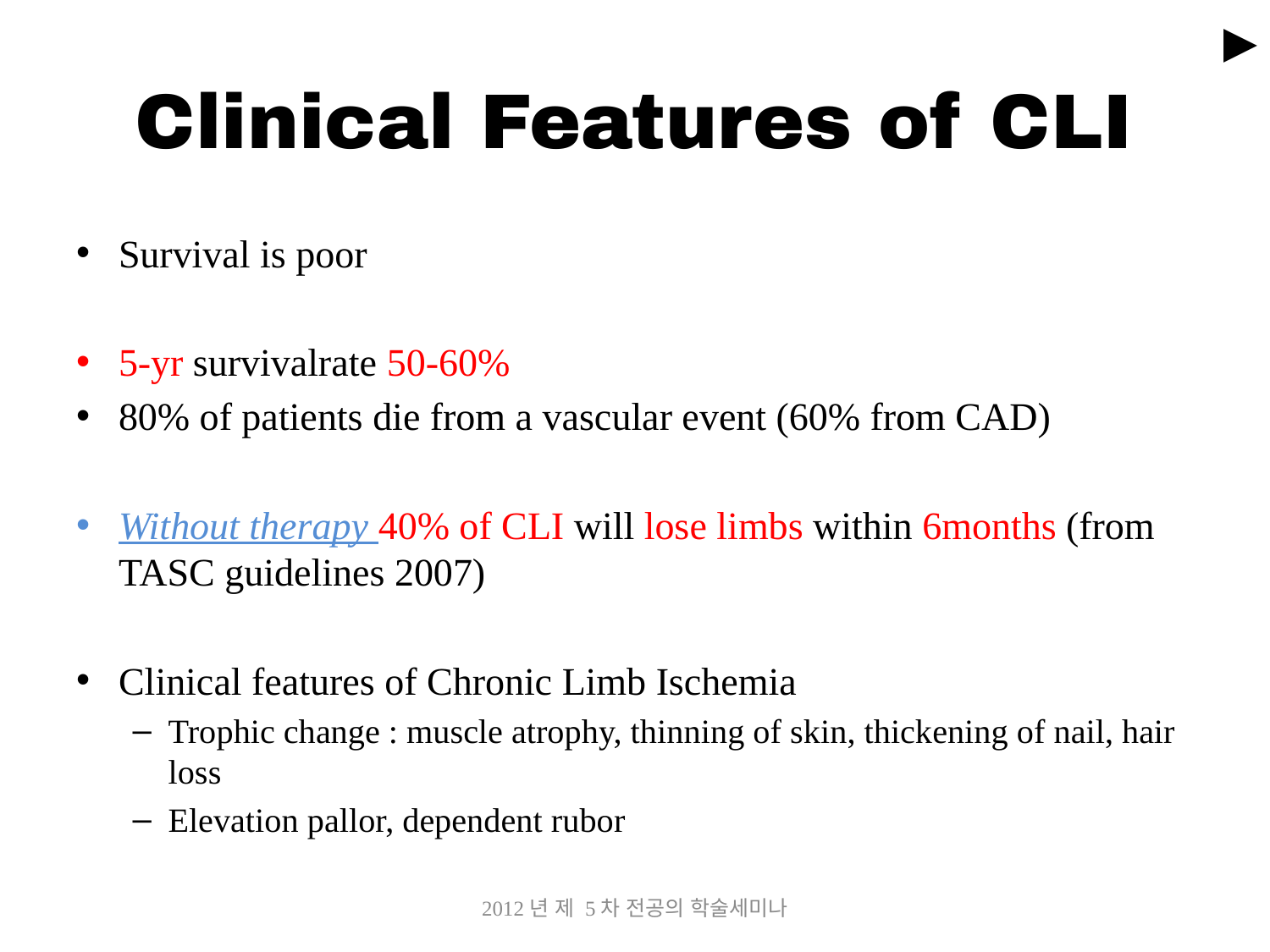

►
# Clinical Features of CLI
Survival is poor

5-yr survivalrate 50-60%
80% of patients die from a vascular event (60% from CAD)

Without therapy 40% of CLI will lose limbs within 6months (from TASC guidelines 2007)

Clinical features of Chronic Limb Ischemia
Trophic change : muscle atrophy, thinning of skin, thickening of nail, hair loss
Elevation pallor, dependent rubor
2012년 제 5차 전공의 학술세미나